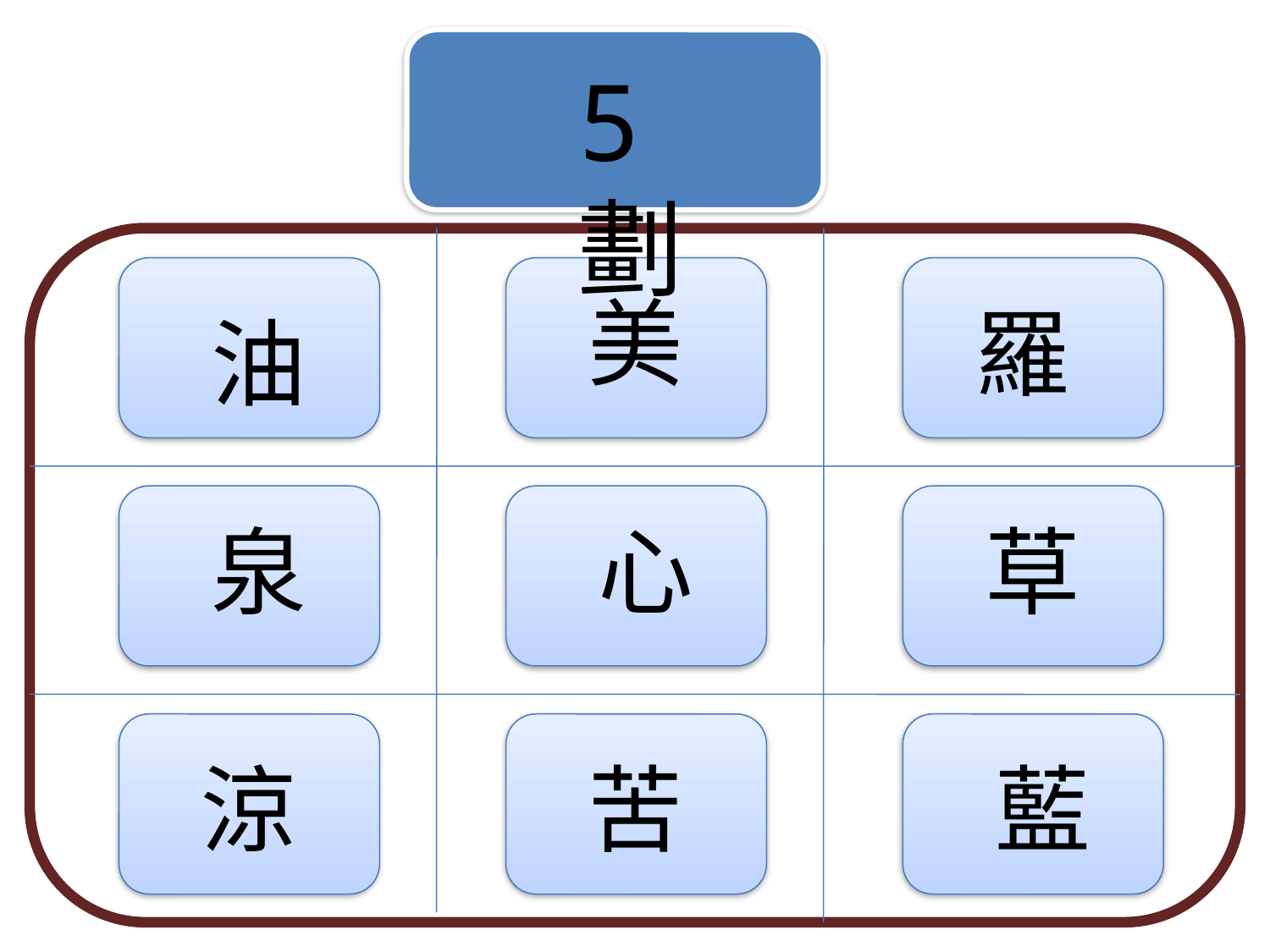

5劃

美
羅
油

泉
心
草

涼
苦
藍